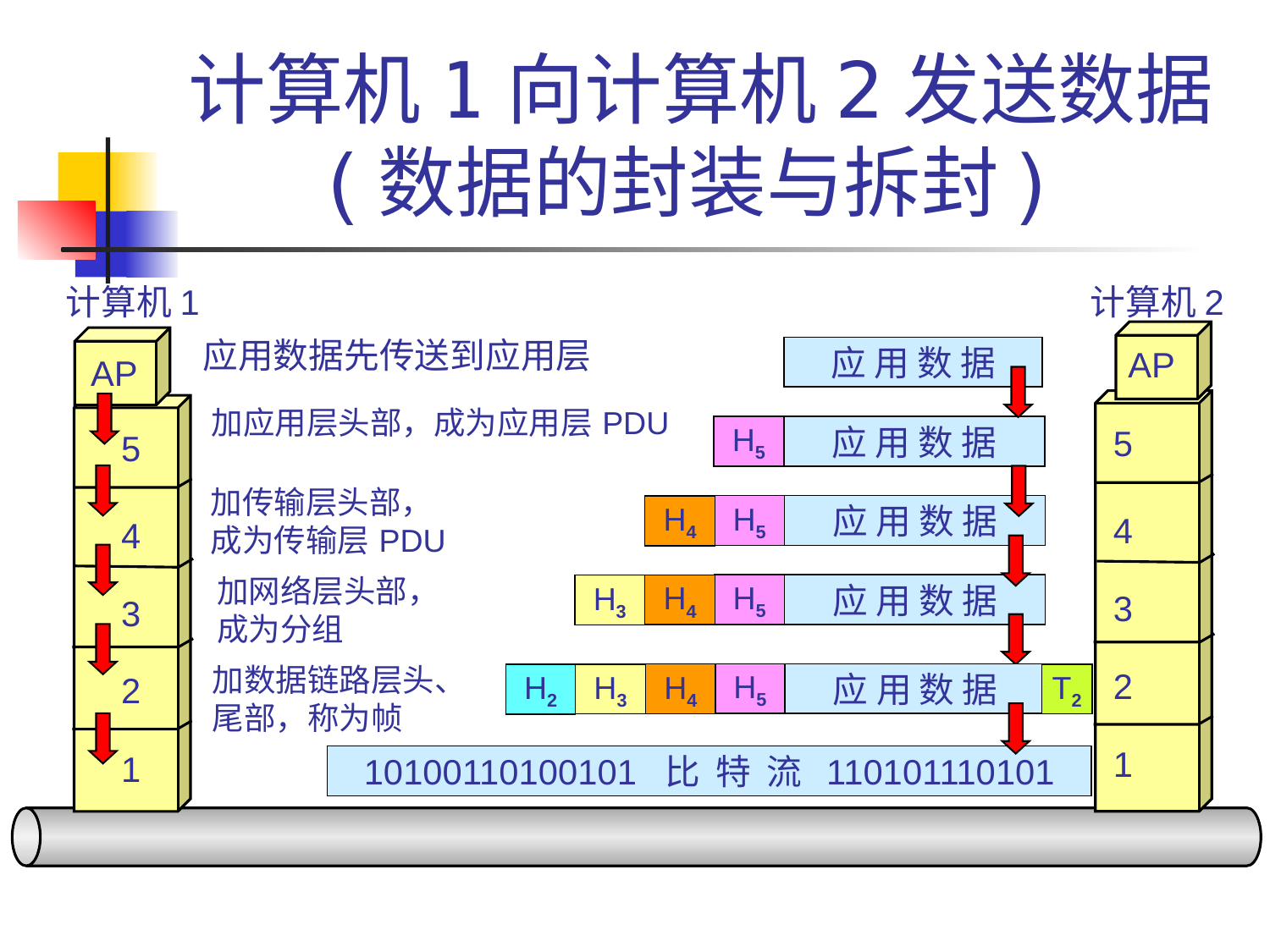

# 计算机 1 向计算机 2 发送数据 (数据的封装与拆封)

计算机 1
计算机 2

应用数据先传送到应用层

AP
应 用 数 据
AP

加应用层头部，成为应用层 PDU
5
H5
应 用 数 据
5

加传输层头部，
成为传输层 PDU

H5
应 用 数 据
H4
4
4

加网络层头部，
成为分组
H5
应 用 数 据
H4
H3
3
3

加数据链路层头、
尾部，称为帧
2
2
H5
应 用 数 据
H4
H3
T2
H2

1
1
10100110100101  比  特  流  110101110101